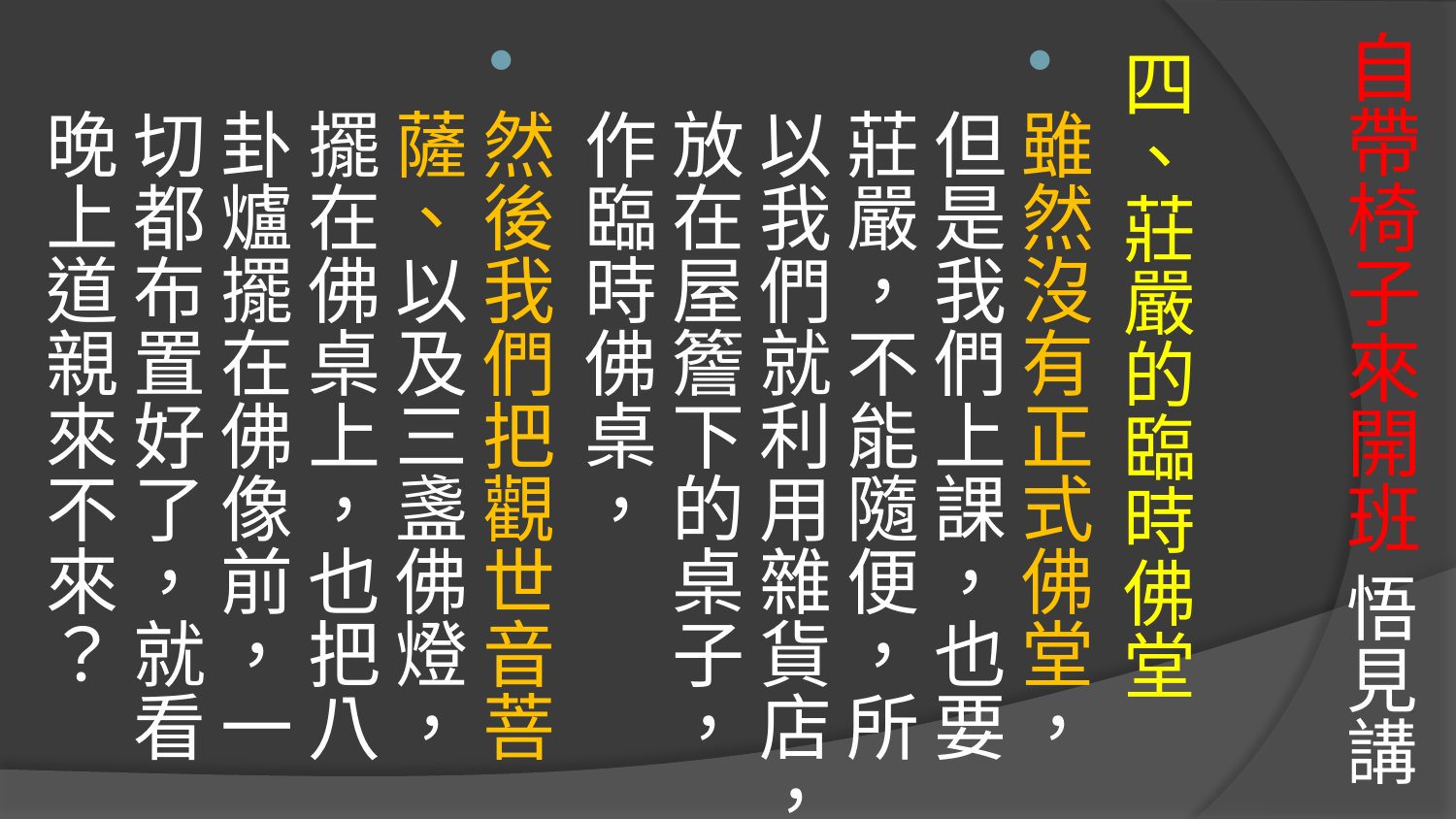

# 自帶椅子來開班 悟見講
四、莊嚴的臨時佛堂
雖然沒有正式佛堂，但是我們上課，也要莊嚴，不能隨便，所以我們就利用雜貨店，放在屋簷下的桌子，作臨時佛桌，
然後我們把觀世音菩薩、以及三盞佛燈，擺在佛桌上，也把八卦爐擺在佛像前，一切都布置好了，就看晚上道親來不來？